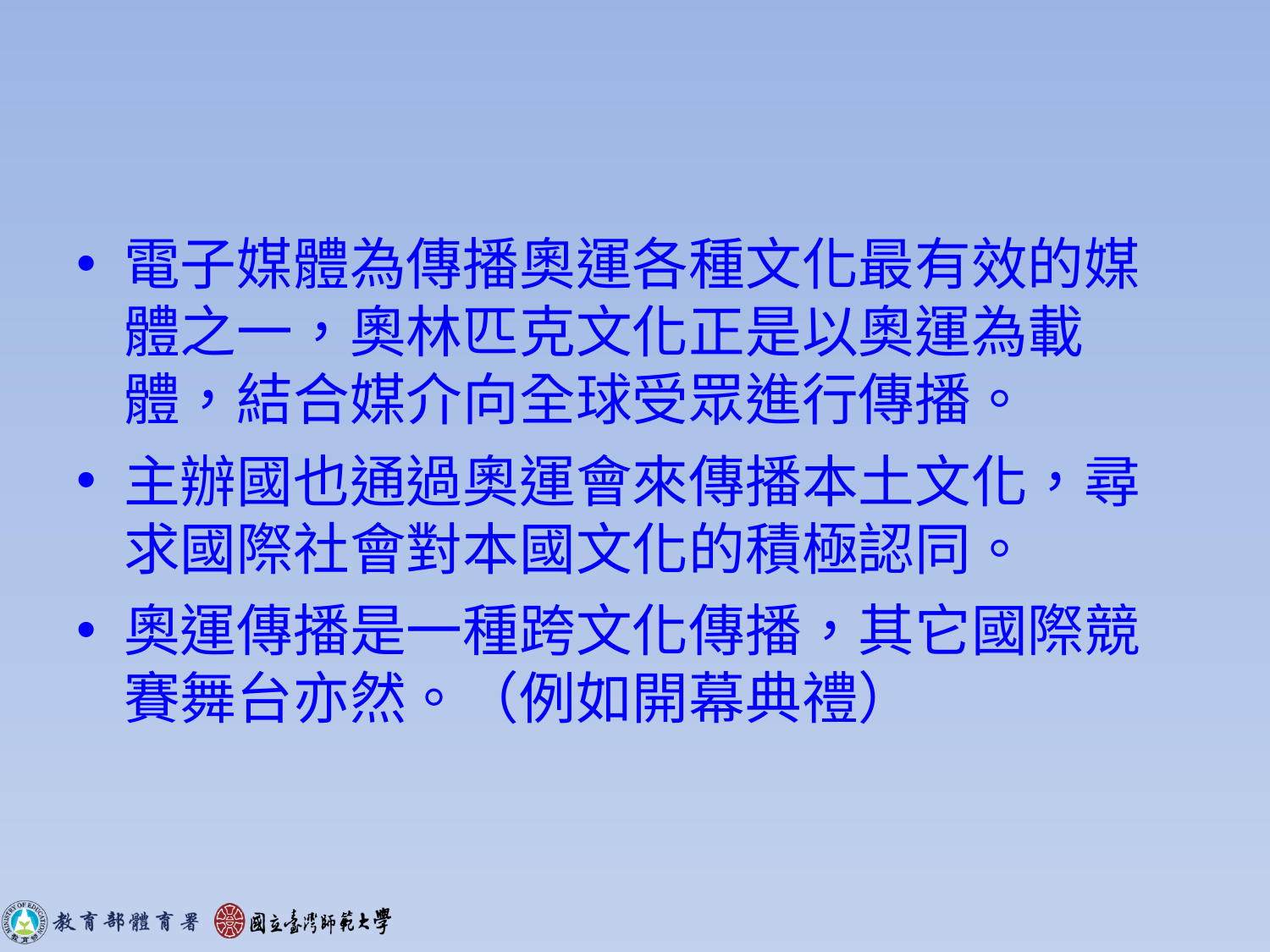

#
電子媒體為傳播奧運各種文化最有效的媒體之一，奧林匹克文化正是以奧運為載體，結合媒介向全球受眾進行傳播。
主辦國也通過奧運會來傳播本土文化，尋求國際社會對本國文化的積極認同。
奧運傳播是一種跨文化傳播，其它國際競賽舞台亦然。（例如開幕典禮）